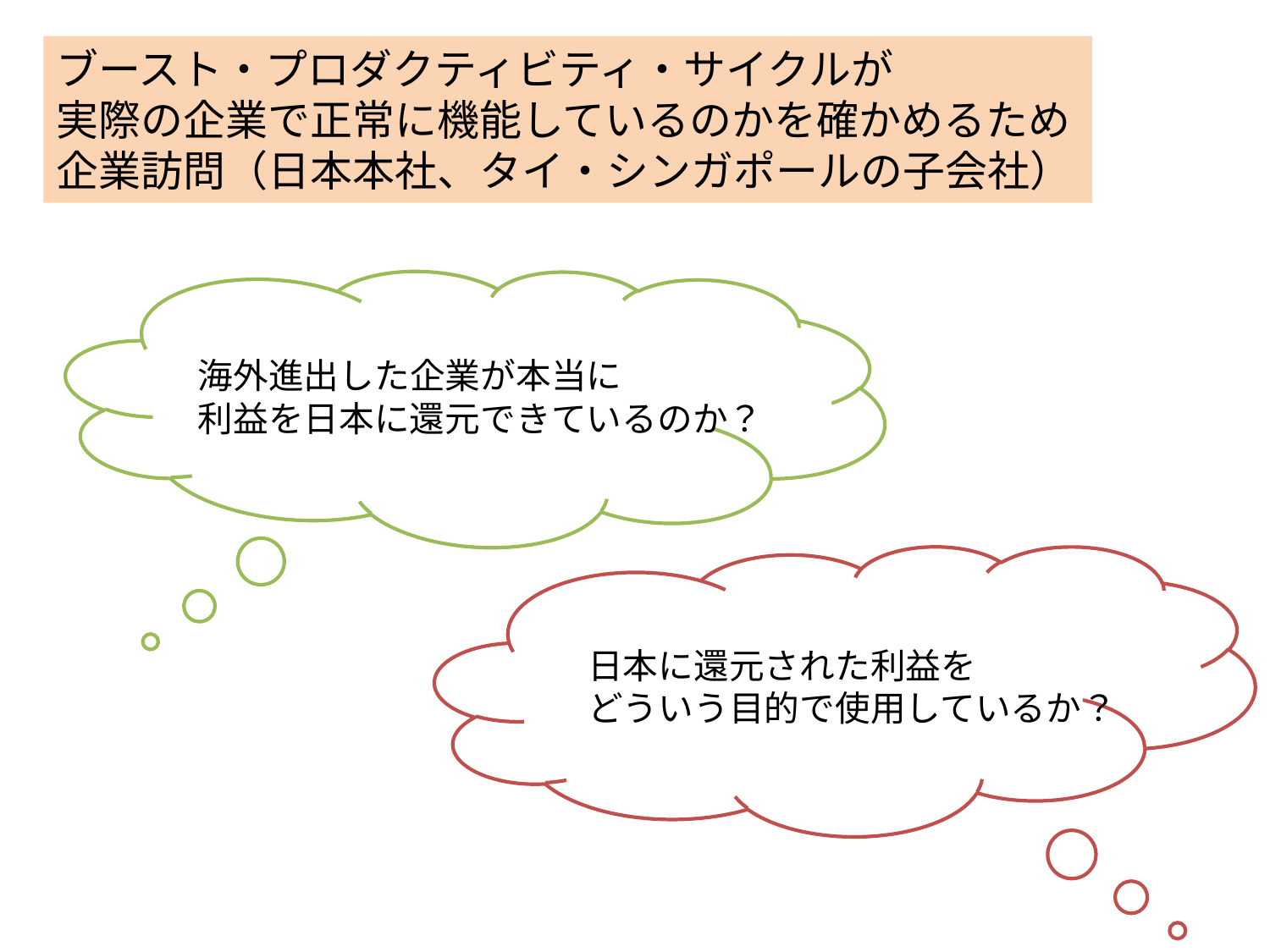

ブースト・プロダクティビティ・サイクルが
実際の企業で正常に機能しているのかを確かめるため
企業訪問（日本本社、タイ・シンガポールの子会社）

海外進出した企業が本当に
利益を日本に還元できているのか？

日本に還元された利益を
どういう目的で使用しているか？